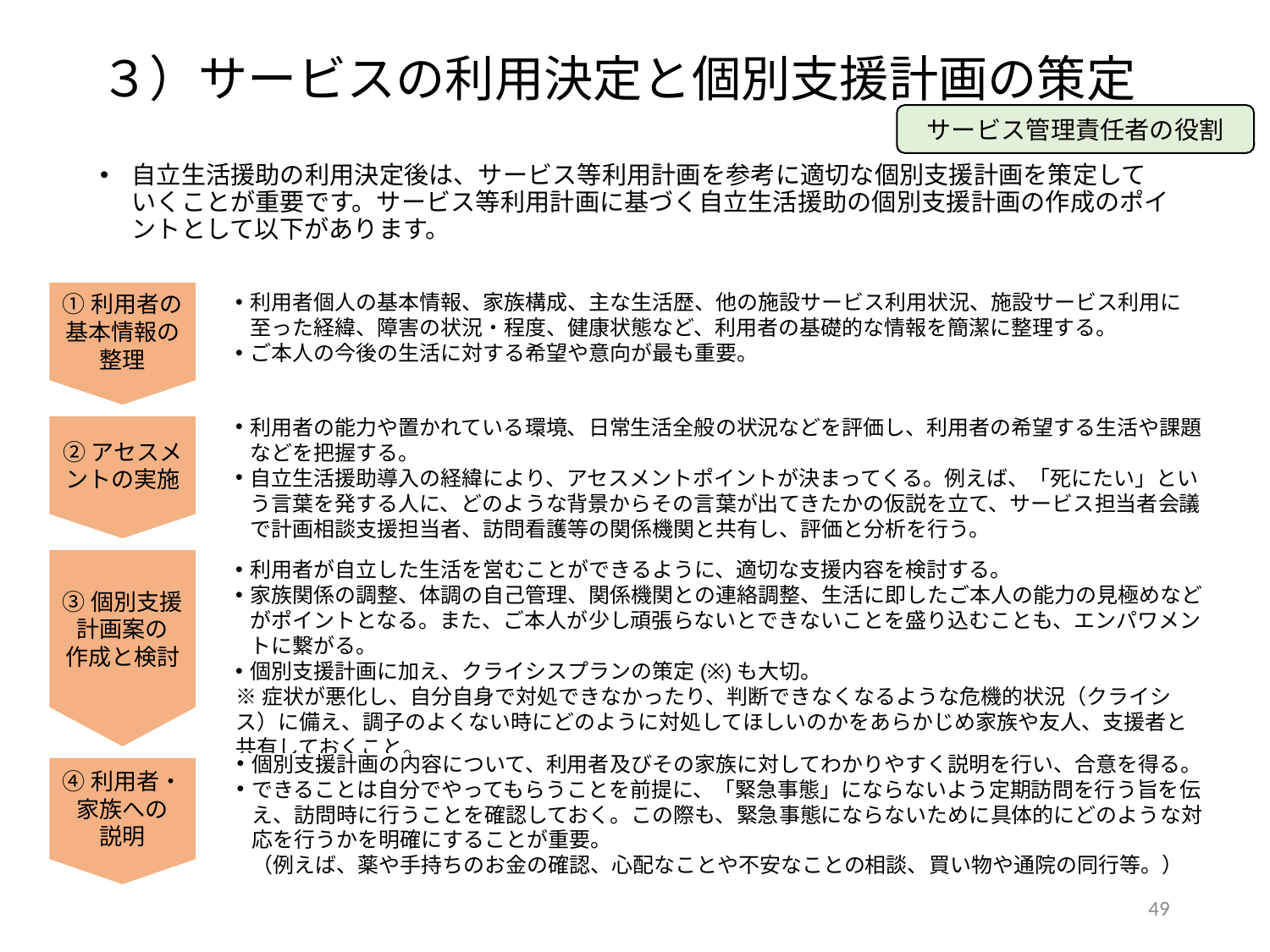

３）サービスの利用決定と個別支援計画の策定
サービス管理責任者の役割
自立生活援助の利用決定後は、サービス等利用計画を参考に適切な個別支援計画を策定していくことが重要です。サービス等利用計画に基づく自立生活援助の個別支援計画の作成のポイントとして以下があります。

①利用者の基本情報の整理
利用者個人の基本情報、家族構成、主な生活歴、他の施設サービス利用状況、施設サービス利用に至った経緯、障害の状況・程度、健康状態など、利用者の基礎的な情報を簡潔に整理する。
ご本人の今後の生活に対する希望や意向が最も重要。
利用者の能力や置かれている環境、日常生活全般の状況などを評価し、利用者の希望する生活や課題などを把握する。
自立生活援助導入の経緯により、アセスメントポイントが決まってくる。例えば、「死にたい」という言葉を発する人に、どのような背景からその言葉が出てきたかの仮説を立て、サービス担当者会議で計画相談支援担当者、訪問看護等の関係機関と共有し、評価と分析を行う。
②アセスメントの実施
③個別支援計画案の
作成と検討
利用者が自立した生活を営むことができるように、適切な支援内容を検討する。
家族関係の調整、体調の自己管理、関係機関との連絡調整、生活に即したご本人の能力の見極めなどがポイントとなる。また、ご本人が少し頑張らないとできないことを盛り込むことも、エンパワメントに繋がる。
個別支援計画に加え、クライシスプランの策定(※)も大切。
※症状が悪化し、自分自身で対処できなかったり、判断できなくなるような危機的状況（クライシス）に備え、調子のよくない時にどのように対処してほしいのかをあらかじめ家族や友人、支援者と共有しておくこと。
個別支援計画の内容について、利用者及びその家族に対してわかりやすく説明を行い、合意を得る。
できることは自分でやってもらうことを前提に、「緊急事態」にならないよう定期訪問を行う旨を伝え、訪問時に行うことを確認しておく。この際も、緊急事態にならないために具体的にどのような対応を行うかを明確にすることが重要。
（例えば、薬や手持ちのお金の確認、心配なことや不安なことの相談、買い物や通院の同行等。）
④利用者・家族への
説明
49